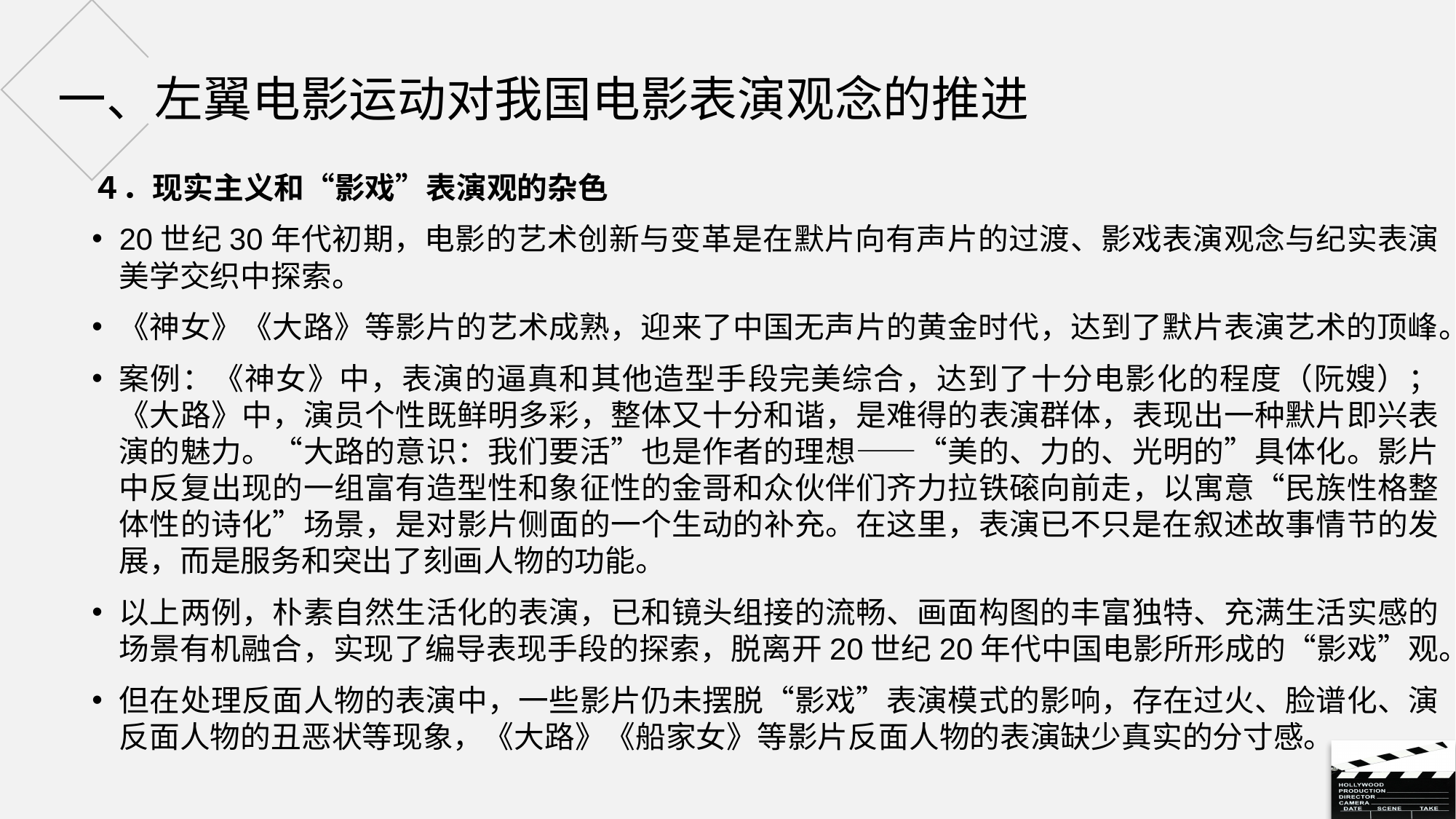

# 一、左翼电影运动对我国电影表演观念的推进
４．现实主义和“影戏”表演观的杂色
20世纪30年代初期，电影的艺术创新与变革是在默片向有声片的过渡、影戏表演观念与纪实表演美学交织中探索。
《神女》《大路》等影片的艺术成熟，迎来了中国无声片的黄金时代，达到了默片表演艺术的顶峰。
案例：《神女》中，表演的逼真和其他造型手段完美综合，达到了十分电影化的程度（阮嫂）；《大路》中，演员个性既鲜明多彩，整体又十分和谐，是难得的表演群体，表现出一种默片即兴表演的魅力。“大路的意识：我们要活”也是作者的理想——“美的、力的、光明的”具体化。影片中反复出现的一组富有造型性和象征性的金哥和众伙伴们齐力拉铁磙向前走，以寓意“民族性格整体性的诗化”场景，是对影片侧面的一个生动的补充。在这里，表演已不只是在叙述故事情节的发展，而是服务和突出了刻画人物的功能。
以上两例，朴素自然生活化的表演，已和镜头组接的流畅、画面构图的丰富独特、充满生活实感的场景有机融合，实现了编导表现手段的探索，脱离开20世纪20年代中国电影所形成的“影戏”观。
但在处理反面人物的表演中，一些影片仍未摆脱“影戏”表演模式的影响，存在过火、脸谱化、演反面人物的丑恶状等现象，《大路》《船家女》等影片反面人物的表演缺少真实的分寸感。